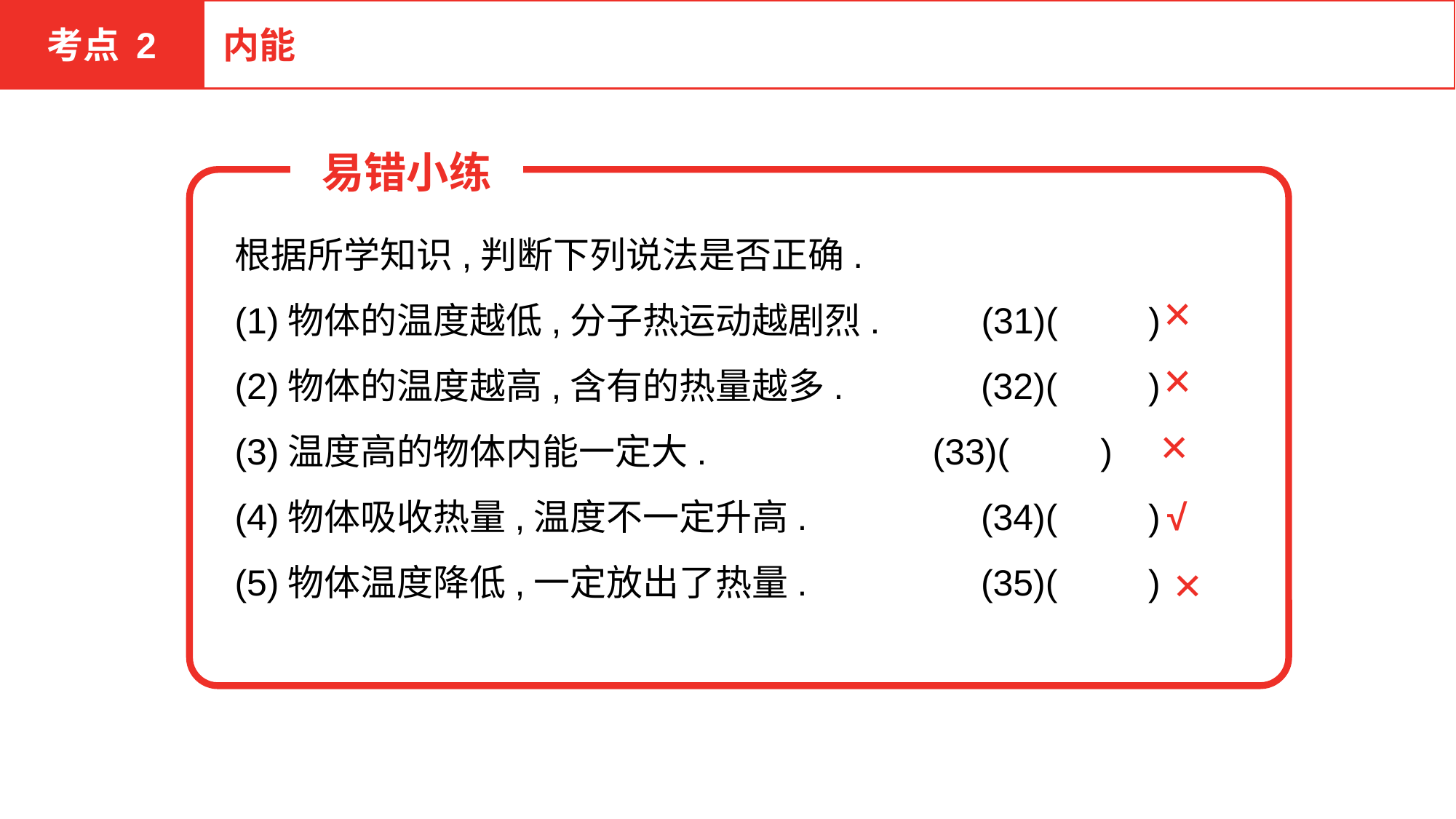

考点 2
内能
易错小练

根据所学知识,判断下列说法是否正确.
(1)物体的温度越低,分子热运动越剧烈.	         (31)(　　)
(2)物体的温度越高,含有的热量越多.	         (32)(　　)
(3)温度高的物体内能一定大.	               (33)(　　)
(4)物体吸收热量,温度不一定升高.	         (34)(　　)
(5)物体温度降低,一定放出了热量.	         (35)(　　)
✕
✕
✕
√
✕